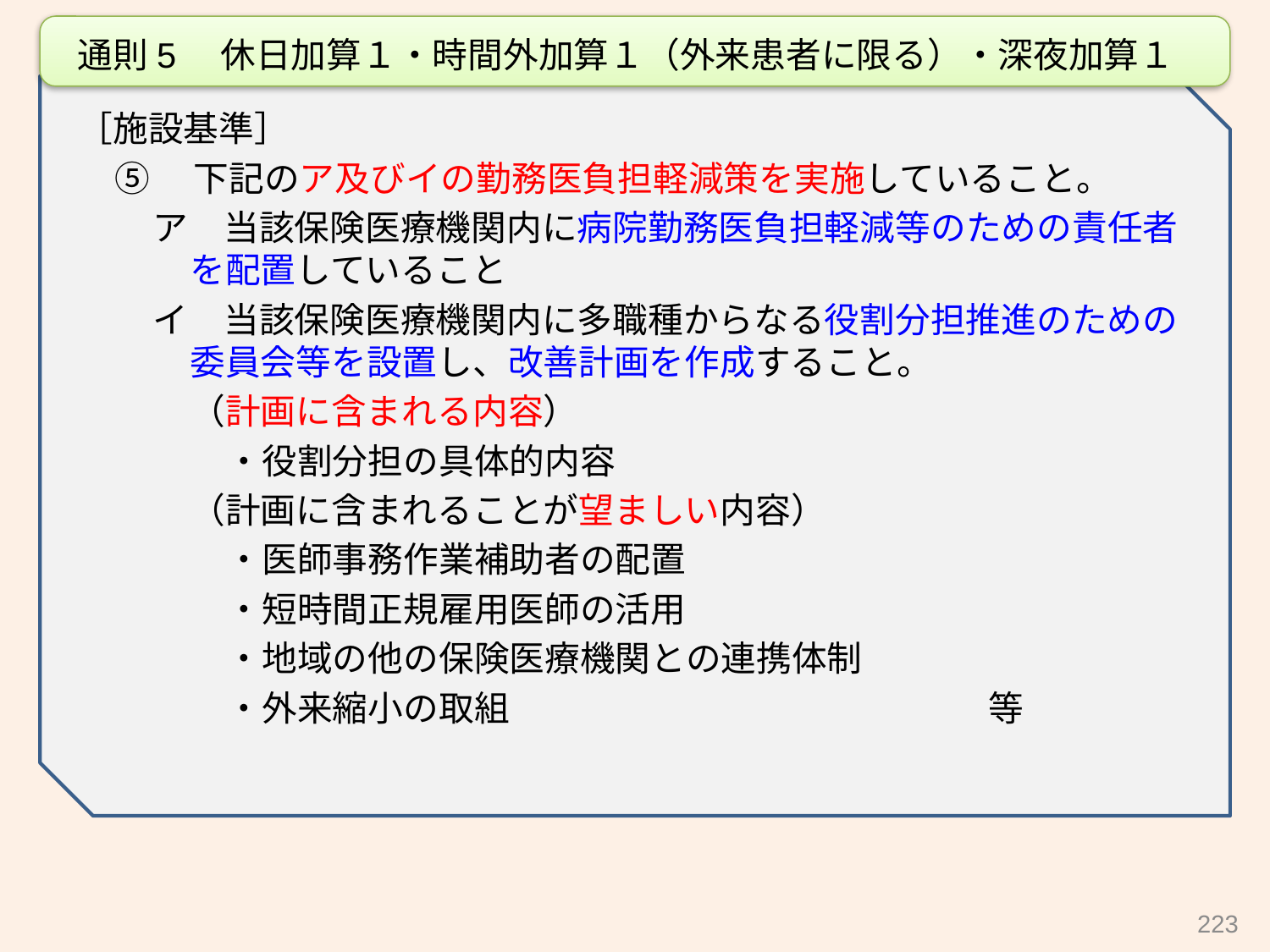

通則5　休日加算１・時間外加算１（外来患者に限る）・深夜加算１
［施設基準］
⑤　下記のア及びイの勤務医負担軽減策を実施していること。
ア　当該保険医療機関内に病院勤務医負担軽減等のための責任者を配置していること
イ　当該保険医療機関内に多職種からなる役割分担推進のための委員会等を設置し、改善計画を作成すること。
（計画に含まれる内容）
・役割分担の具体的内容
（計画に含まれることが望ましい内容）
・医師事務作業補助者の配置
・短時間正規雇用医師の活用
・地域の他の保険医療機関との連携体制
・外来縮小の取組				等

223